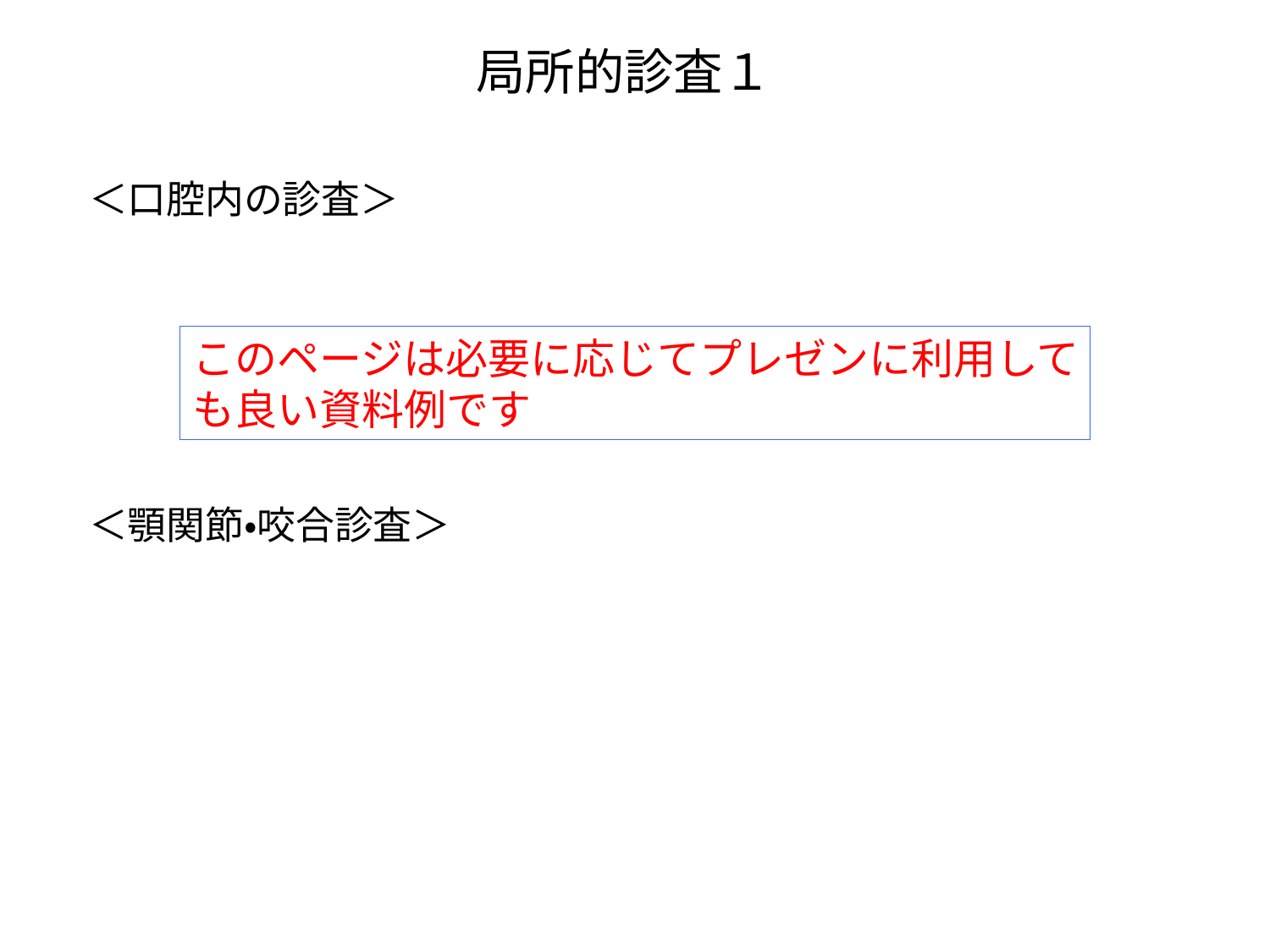

# 局所的診査１
＜口腔内の診査＞

＜顎関節・咬合診査＞
このページは必要に応じてプレゼンに利用しても良い資料例です